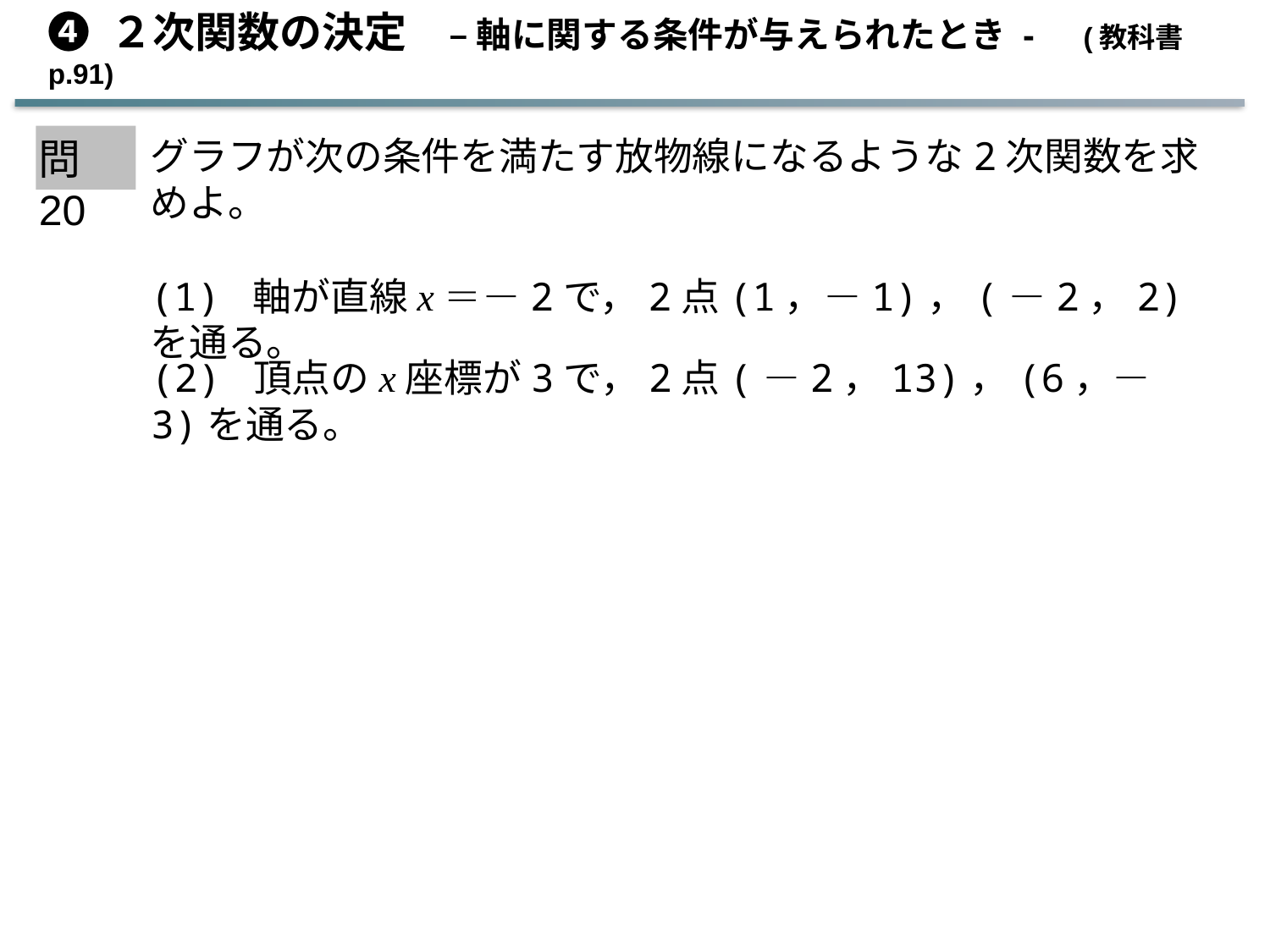

➍ ２次関数の決定　– 軸に関する条件が与えられたとき -     (教科書 p.91)
問20
グラフが次の条件を満たす放物線になるような2次関数を求めよ。

(1) 軸が直線x＝－2で，2点(1，－1)，(－2，2)を通る。
(2) 頂点のx座標が3で，2点(－2，13)，(6，－3)を通る。